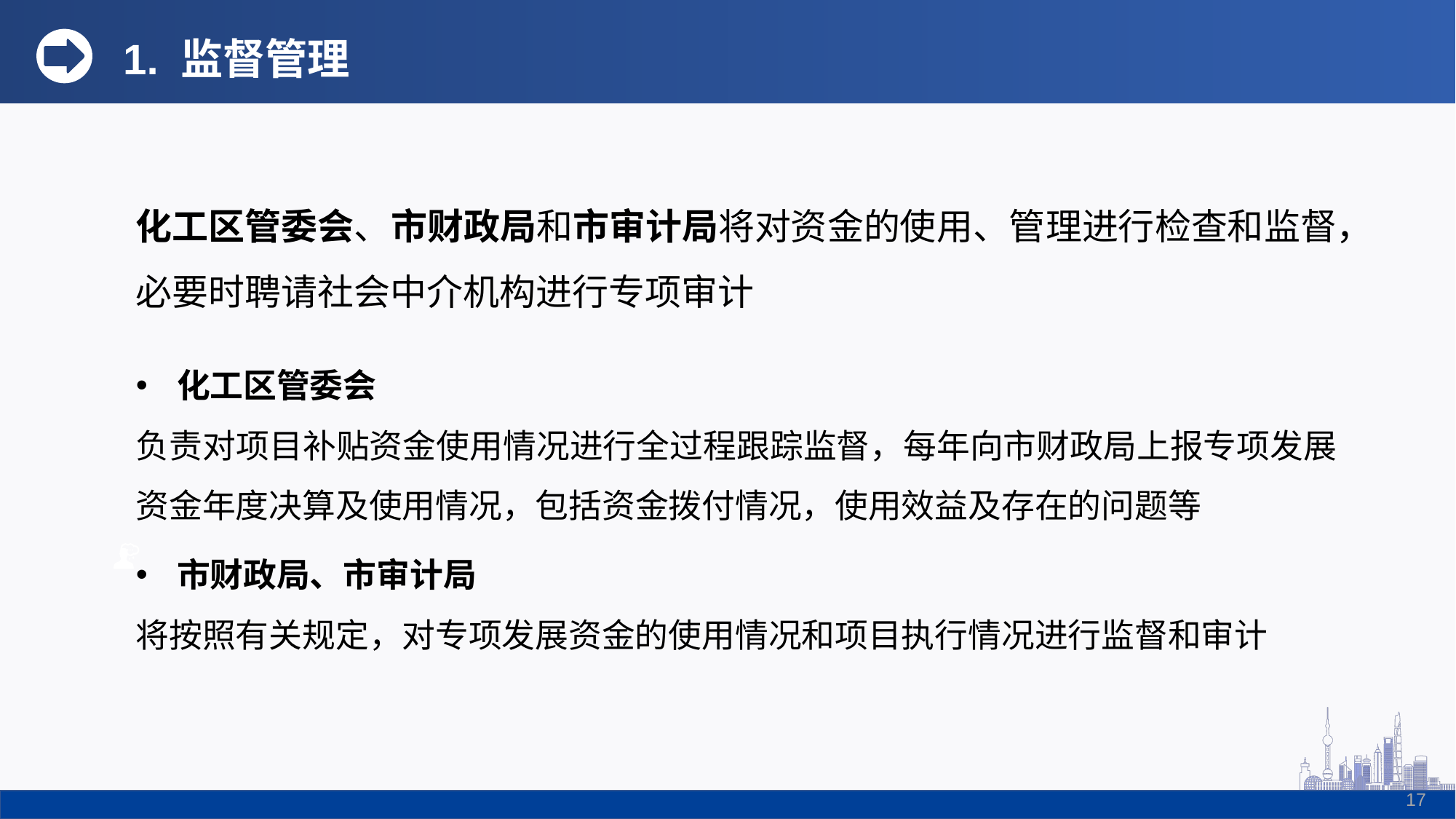

1. 监督管理
化工区管委会、市财政局和市审计局将对资金的使用、管理进行检查和监督，必要时聘请社会中介机构进行专项审计
化工区管委会
负责对项目补贴资金使用情况进行全过程跟踪监督，每年向市财政局上报专项发展资金年度决算及使用情况，包括资金拨付情况，使用效益及存在的问题等
市财政局、市审计局
将按照有关规定，对专项发展资金的使用情况和项目执行情况进行监督和审计